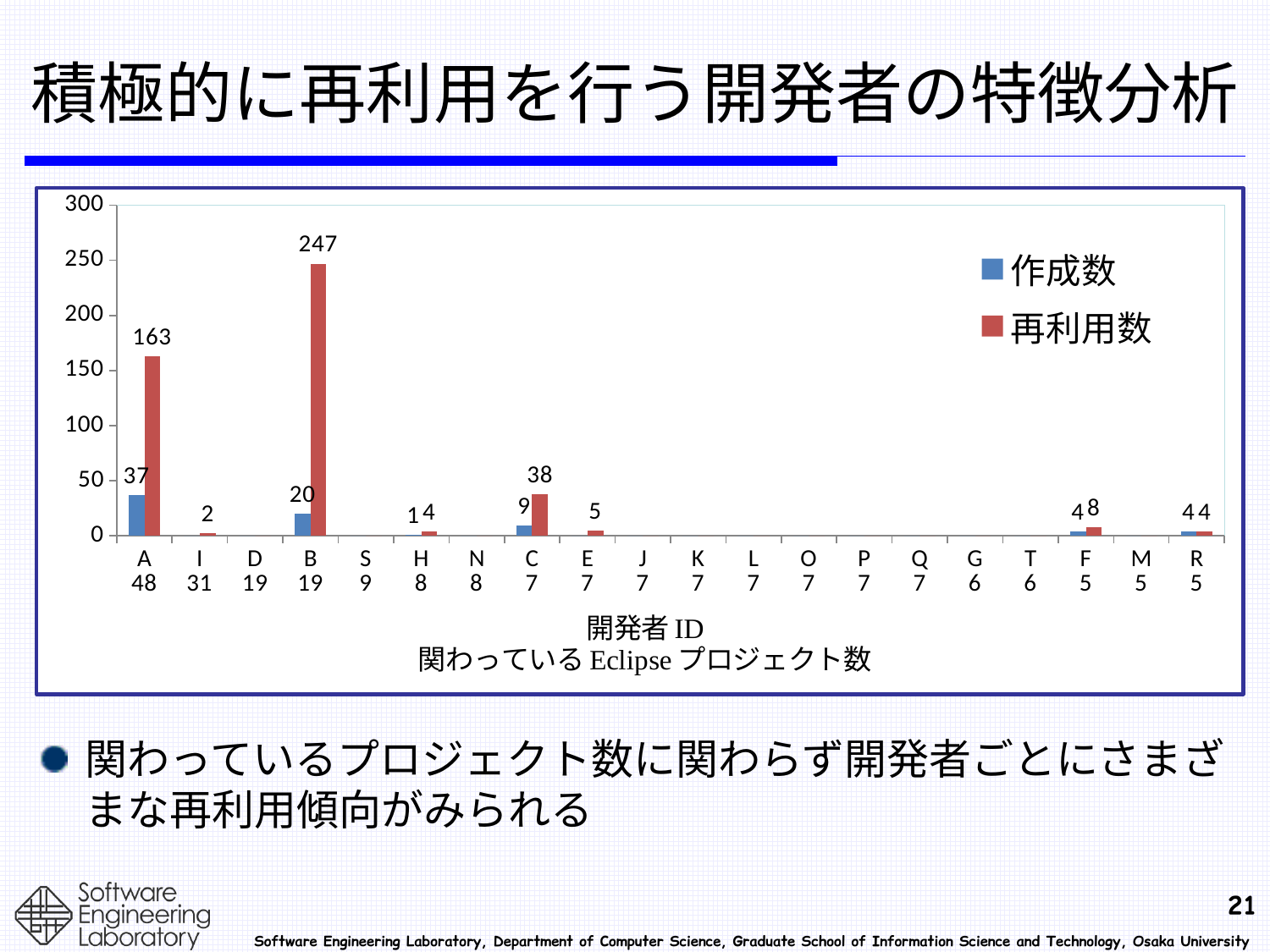

# 積極的に再利用を行う開発者の特徴分析

### Chart

| Category | 作成数 | 再利用数 |
|---|---|---|
| A
48 | 37.0 | 163.0 |
| I
31 | 0.0 | 2.0 |
| D
19 | 0.0 | 0.0 |
| B
19 | 20.0 | 247.0 |
| S
9 | 0.0 | 0.0 |
| H
8 | 1.0 | 4.0 |
| N
8 | 0.0 | 0.0 |
| C
7 | 9.0 | 38.0 |
| E
7 | 0.0 | 5.0 |
| J
7 | 0.0 | 0.0 |
| K
7 | 0.0 | 0.0 |
| L
7 | 0.0 | 0.0 |
| O
7 | 0.0 | 0.0 |
| P
7 | 0.0 | 0.0 |
| Q
7 | 0.0 | 0.0 |
| G
6 | 0.0 | 0.0 |
| T
6 | 0.0 | 0.0 |
| F
5 | 4.0 | 8.0 |
| M
5 | 0.0 | 0.0 |
| R
5 | 4.0 | 4.0 |
関わっているプロジェクト数に関わらず開発者ごとにさまざまな再利用傾向がみられる